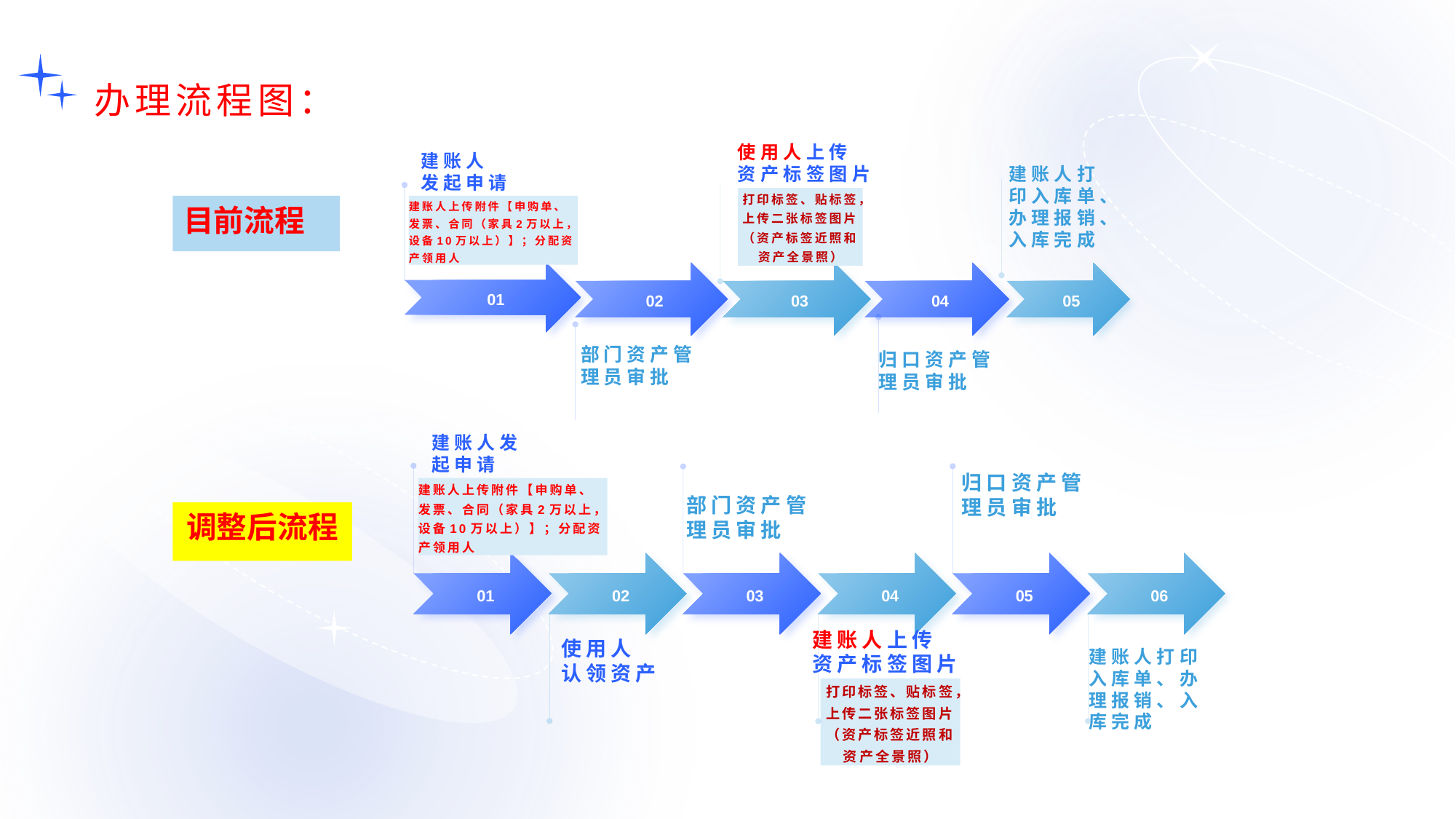

办理流程图：
使用人上传资产标签图片
建账人发起申请
建账人打印入库单、办理报销、入库完成
打印标签、贴标签，上传二张标签图片（资产标签近照和资产全景照）

建账人上传附件【申购单、发票、合同（家具2万以上，设备10万以上）】；分配资产领用人
目前流程
01
02
03
04
05
部门资产管理员审批
归口资产管理员审批
建账人发起申请
归口资产管理员审批
建账人上传附件【申购单、发票、合同（家具2万以上，设备10万以上）】；分配资产领用人
部门资产管理员审批
调整后流程

01
02
03
04
05
06
建账人上传资产标签图片
建账人打印入库单、办理报销、入库完成
使用人认领资产
打印标签、贴标签，上传二张标签图片（资产标签近照和资产全景照）